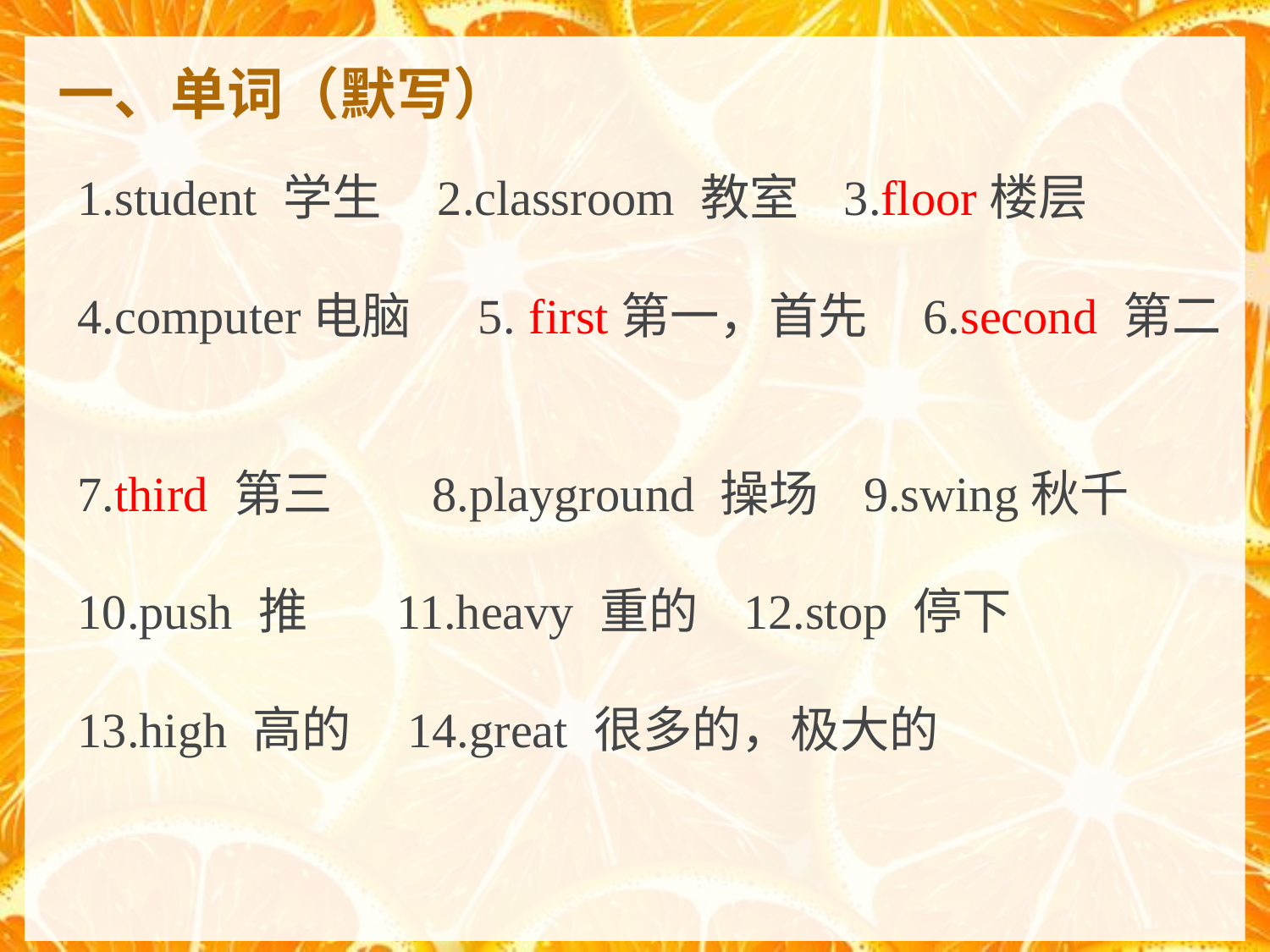

# 一、单词（默写）
1.student 学生    2.classroom 教室   3.floor楼层

4.computer电脑     5. first第一，首先    6.second 第二

7.third 第三        8.playground 操场   9.swing秋千

10.push 推       11.heavy 重的   12.stop 停下

13.high 高的    14.great 很多的，极大的